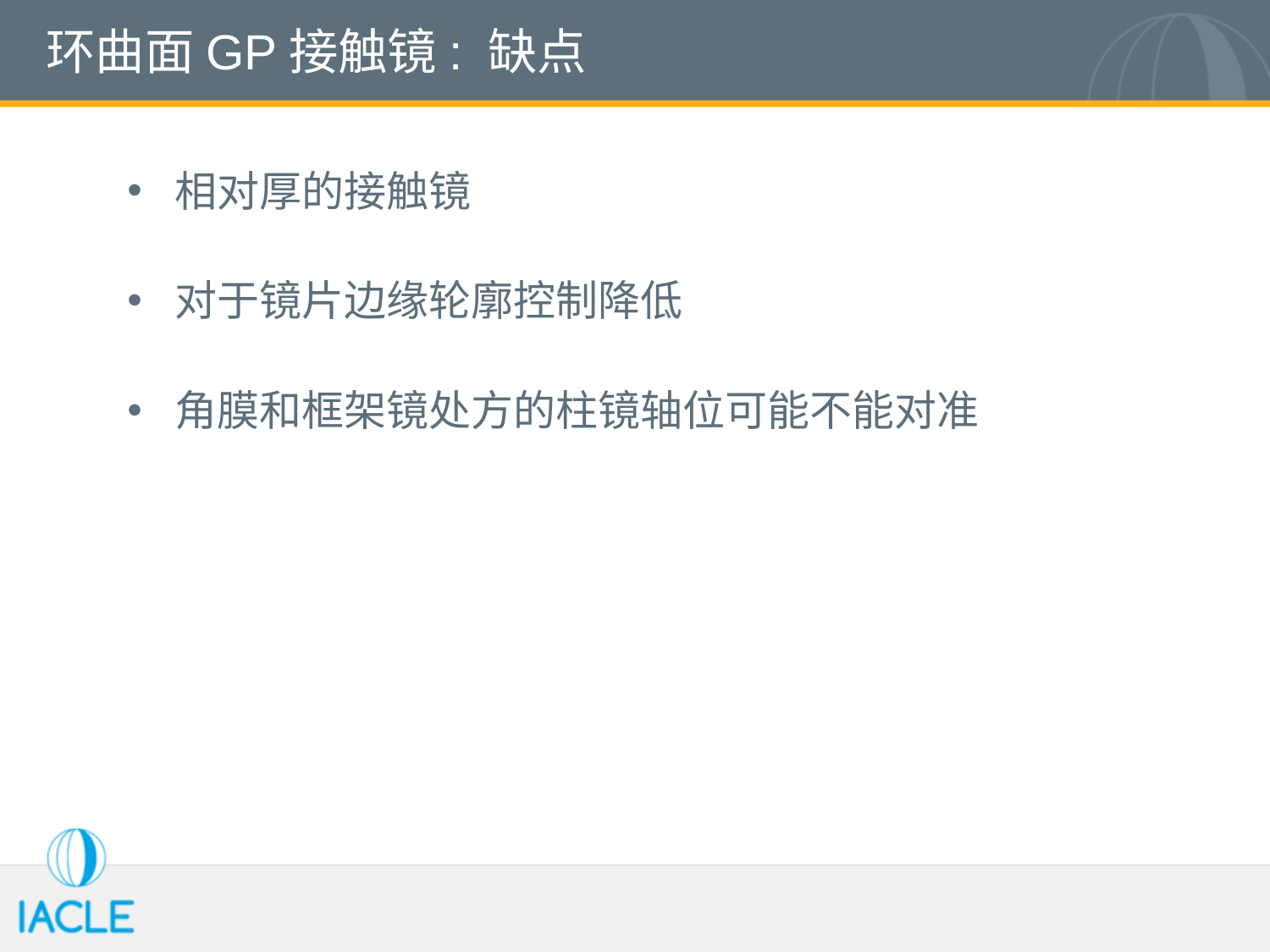

# 环曲面GP接触镜: 缺点

相对厚的接触镜
对于镜片边缘轮廓控制降低
角膜和框架镜处方的柱镜轴位可能不能对准